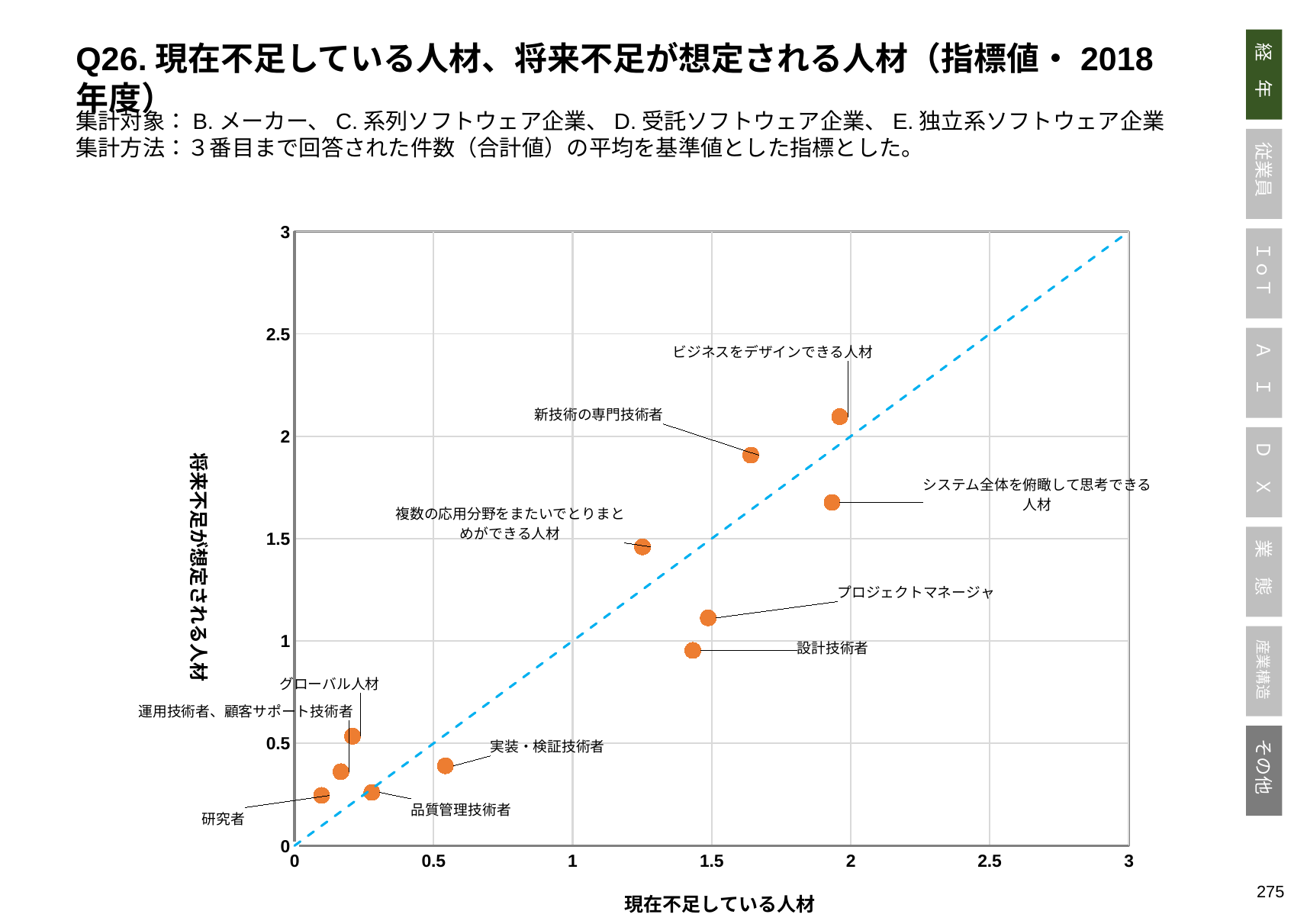

Q26.現在不足している人材、将来不足が想定される人材（指標値・2018年度）
集計対象：B.メーカー、C.系列ソフトウェア企業、D.受託ソフトウェア企業、E.独立系ソフトウェア企業
集計方法：３番目まで回答された件数（合計値）の平均を基準値とした指標とした。

### Chart

| Category | ビジネスをデザインできる人材 |  |
|---|---|---|
275